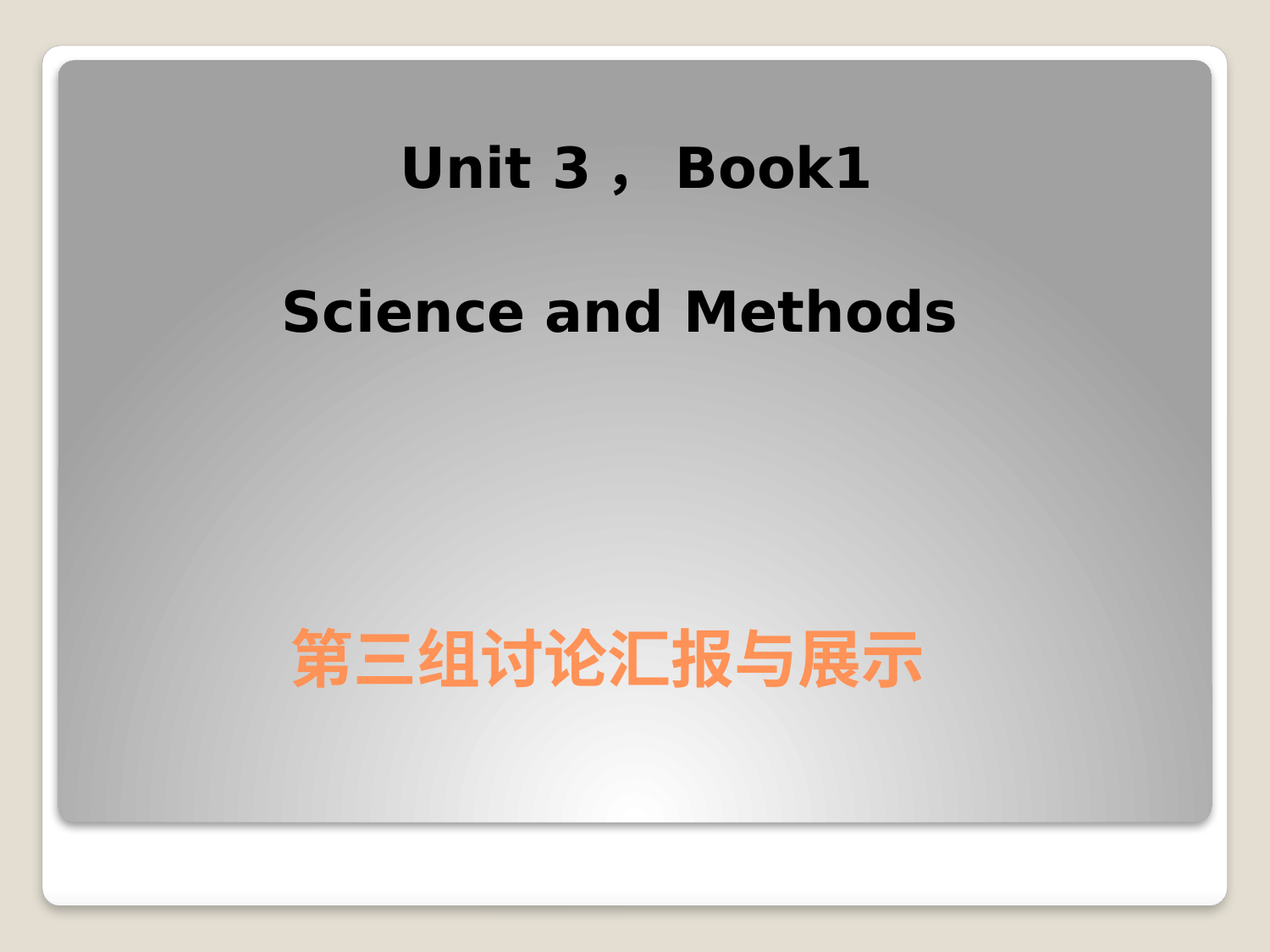

Unit 3，Book1

          Science and Methods
# 第三组讨论汇报与展示